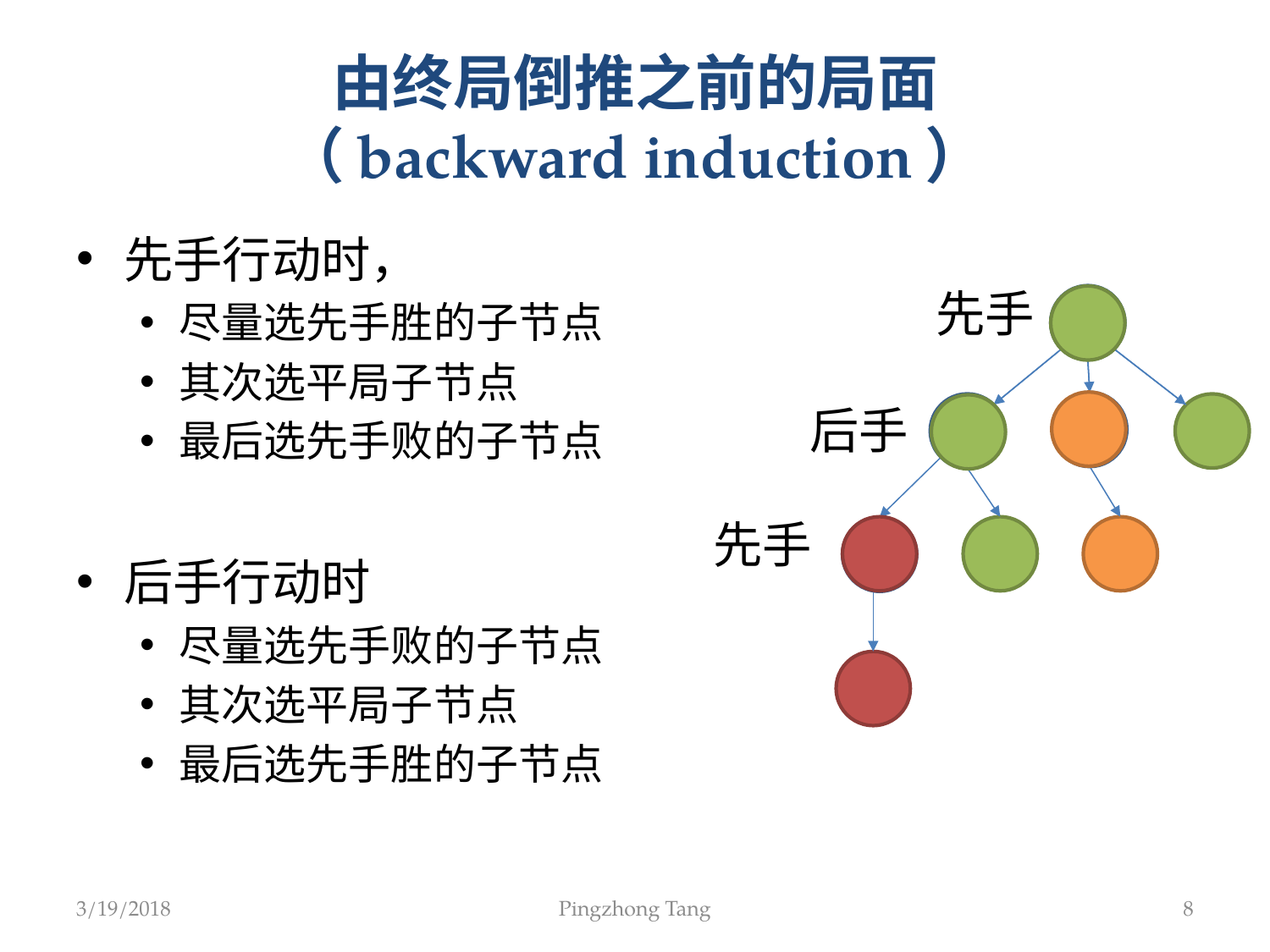

# 由终局倒推之前的局面 （backward induction）
先手行动时，
尽量选先手胜的子节点
其次选平局子节点
最后选先手败的子节点

后手行动时
尽量选先手败的子节点
其次选平局子节点
最后选先手胜的子节点
先手

后手

先手

3/19/2018
Pingzhong Tang
8